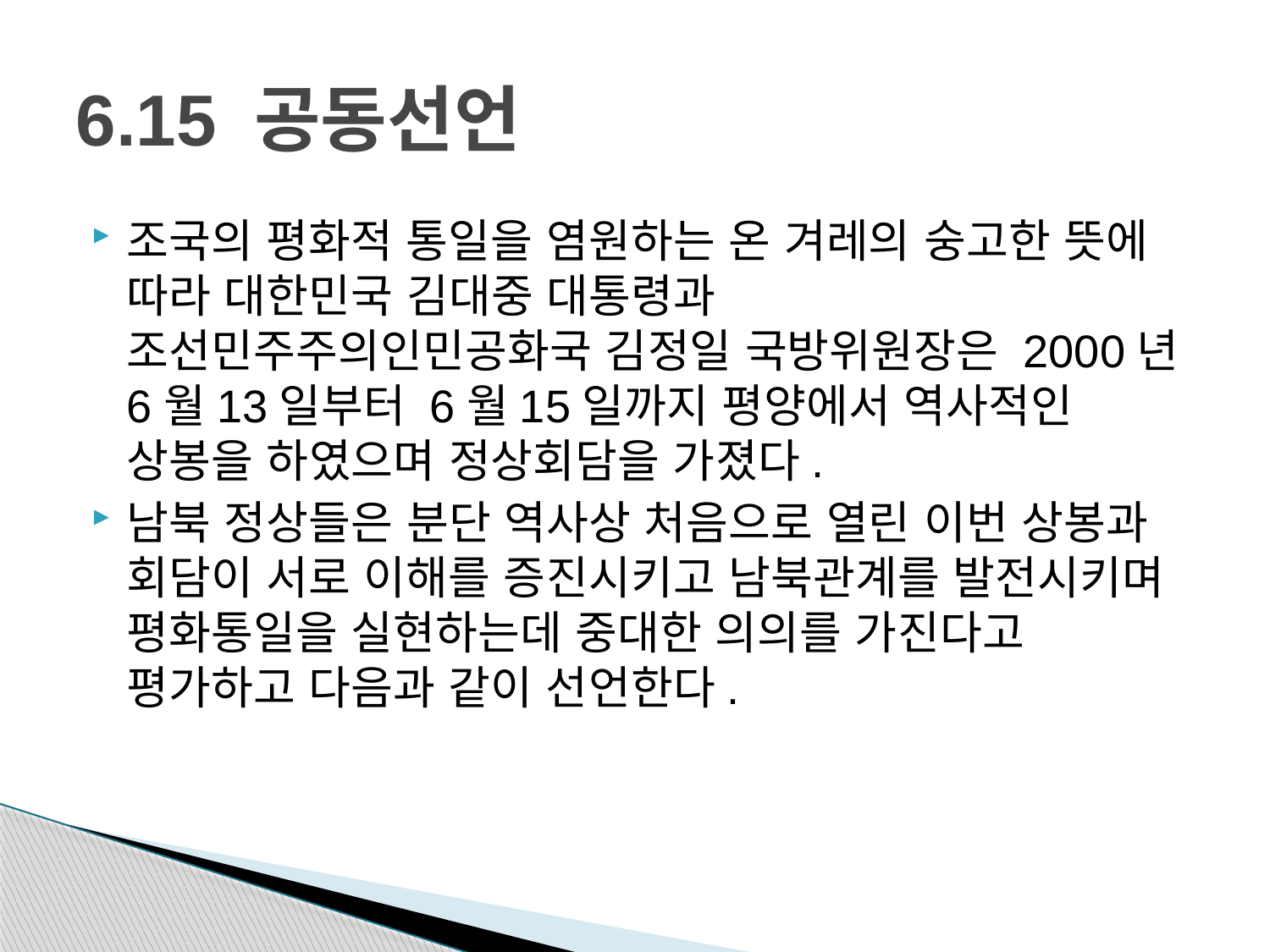

# 6.15 공동선언
조국의 평화적 통일을 염원하는 온 겨레의 숭고한 뜻에 따라 대한민국 김대중 대통령과 조선민주주의인민공화국 김정일 국방위원장은 2000년 6월13일부터 6월15일까지 평양에서 역사적인 상봉을 하였으며 정상회담을 가졌다.
남북 정상들은 분단 역사상 처음으로 열린 이번 상봉과 회담이 서로 이해를 증진시키고 남북관계를 발전시키며 평화통일을 실현하는데 중대한 의의를 가진다고 평가하고 다음과 같이 선언한다.